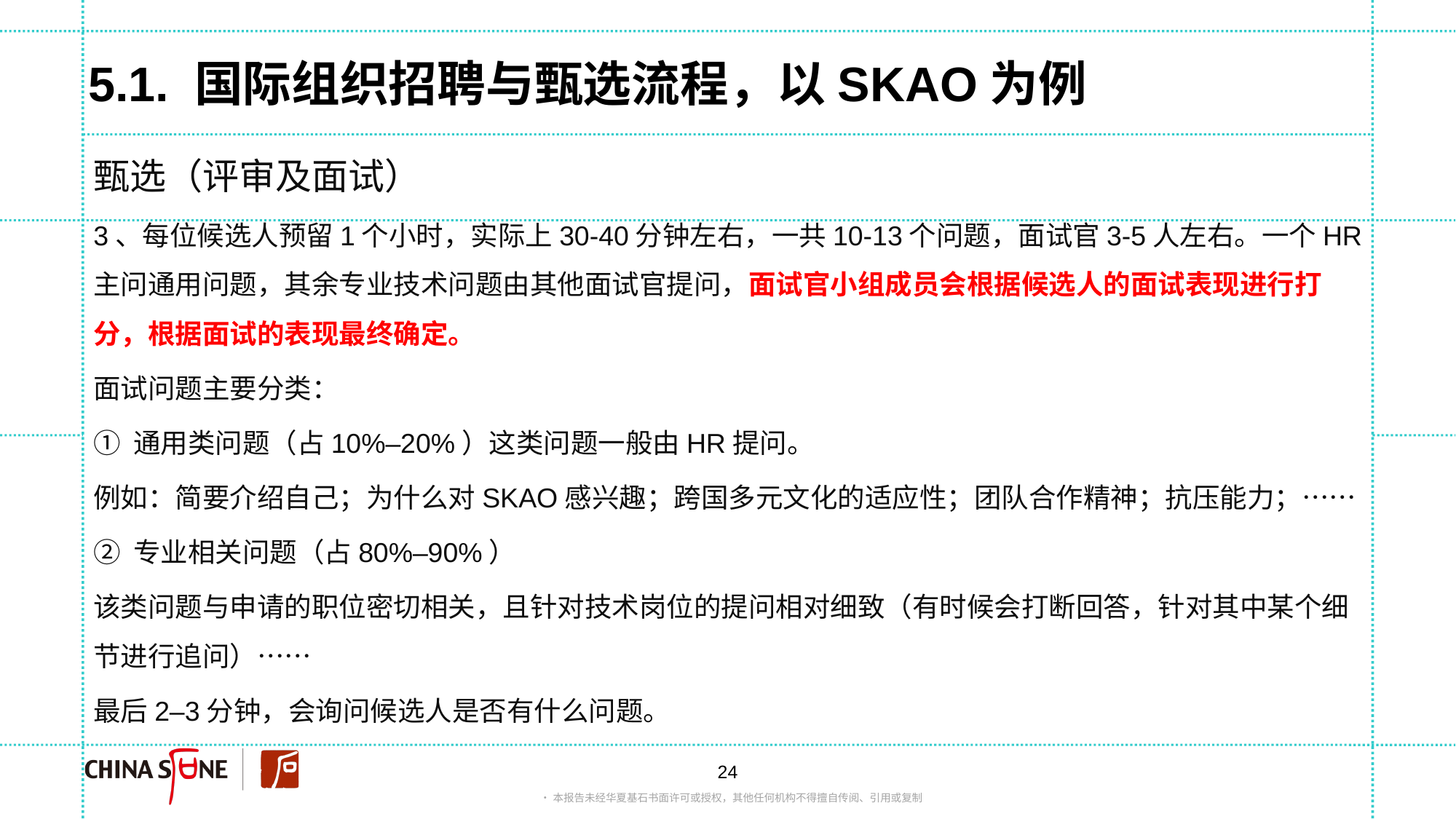

# 5.1. 国际组织招聘与甄选流程，以SKAO为例
甄选（评审及面试）
3、每位候选人预留1个小时，实际上30-40分钟左右，一共10-13个问题，面试官3-5人左右。一个HR主问通用问题，其余专业技术问题由其他面试官提问，面试官小组成员会根据候选人的面试表现进行打分，根据面试的表现最终确定。
面试问题主要分类：
① 通用类问题（占10%–20%）这类问题一般由HR提问。
例如：简要介绍自己；为什么对SKAO感兴趣；跨国多元文化的适应性；团队合作精神；抗压能力；……
② 专业相关问题（占80%–90%）
该类问题与申请的职位密切相关，且针对技术岗位的提问相对细致（有时候会打断回答，针对其中某个细节进行追问）……
最后2–3分钟，会询问候选人是否有什么问题。